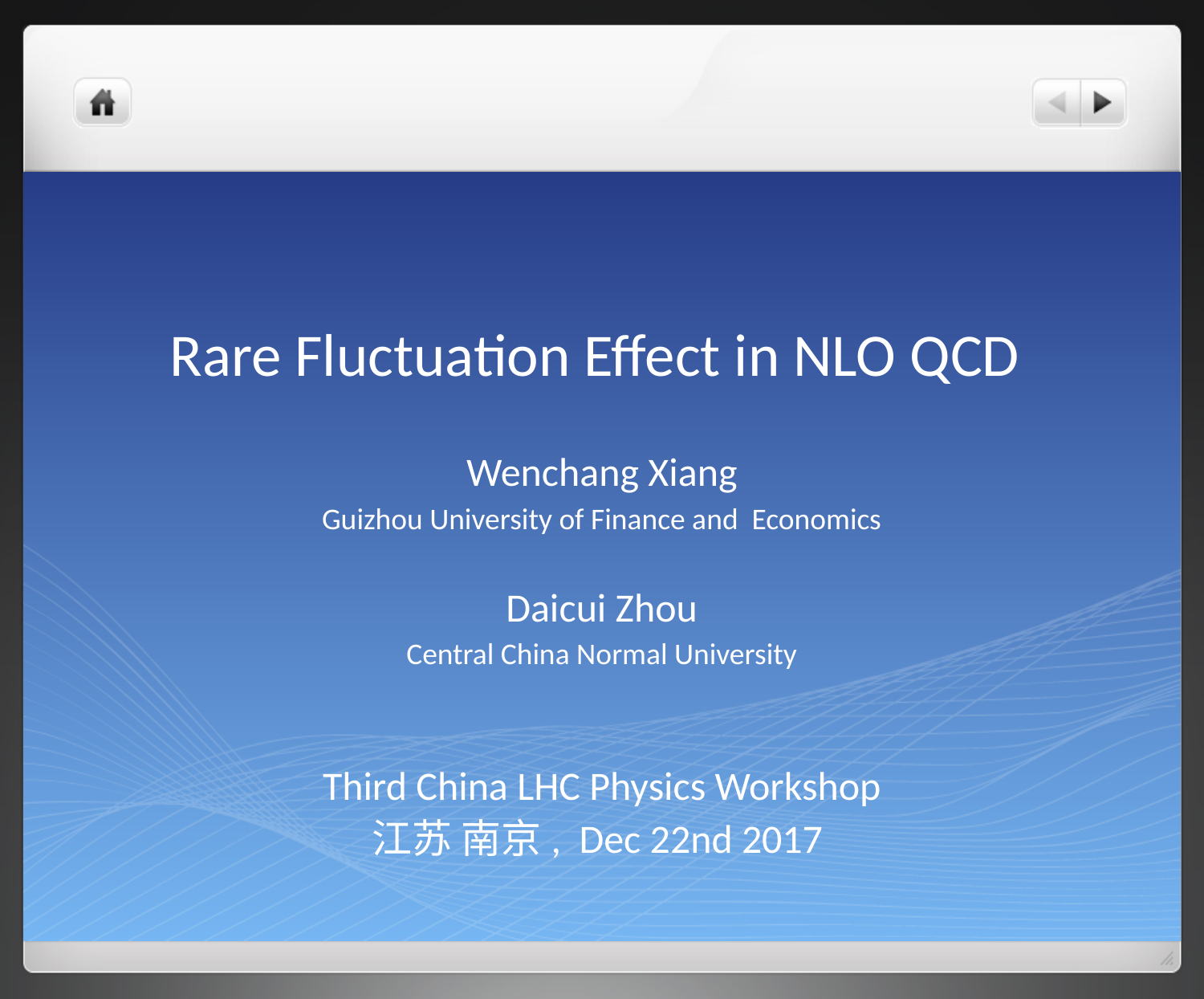

# Rare Fluctuation Effect in NLO QCD
Wenchang Xiang
Guizhou University of Finance and  Economics

Daicui Zhou
Central China Normal University
Third China LHC Physics Workshop
江苏 南京,  Dec 22nd 2017